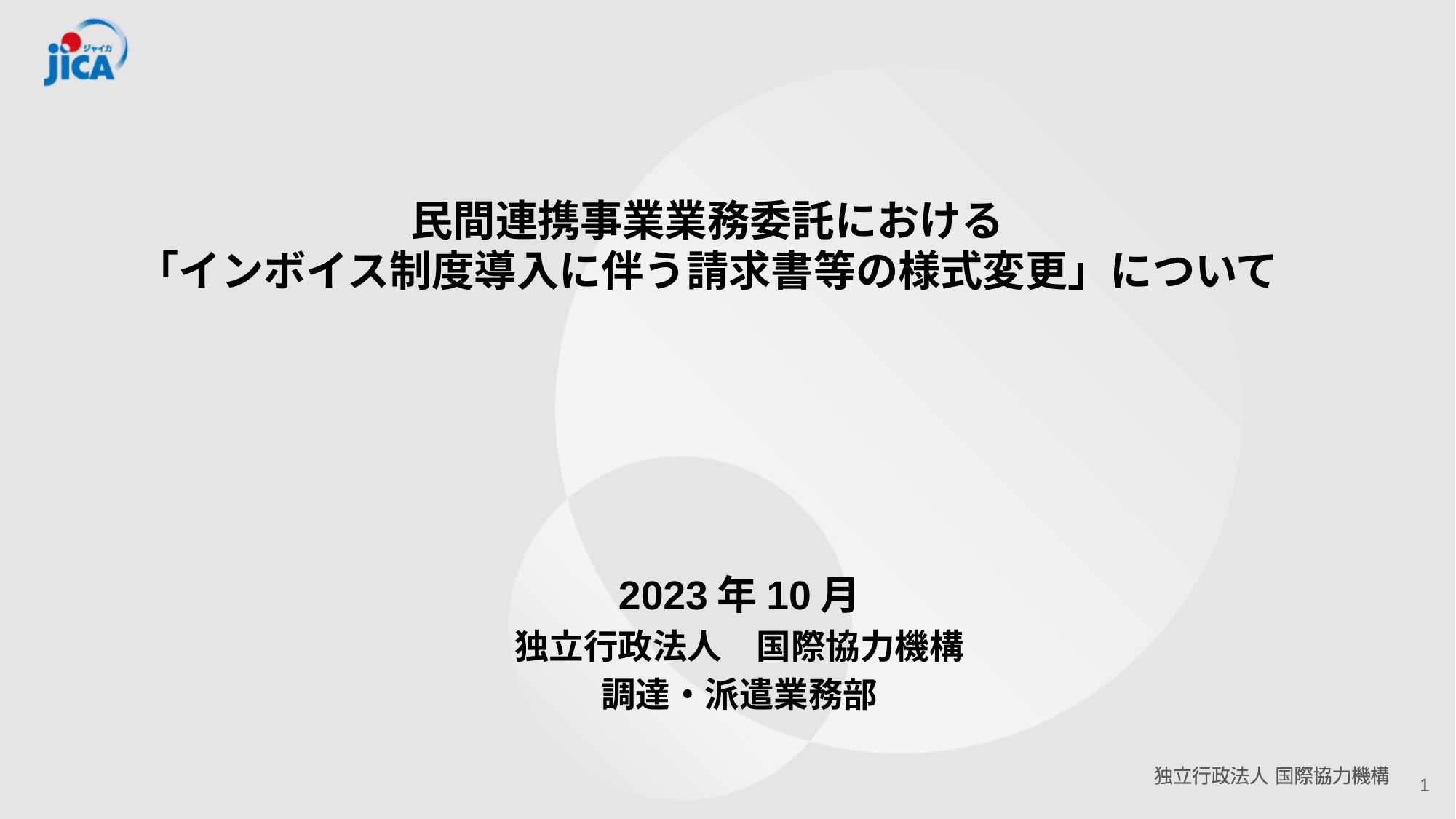

民間連携事業業務委託における
「インボイス制度導入に伴う請求書等の様式変更」について

2023年10月
独立行政法人　国際協力機構
調達・派遣業務部
1